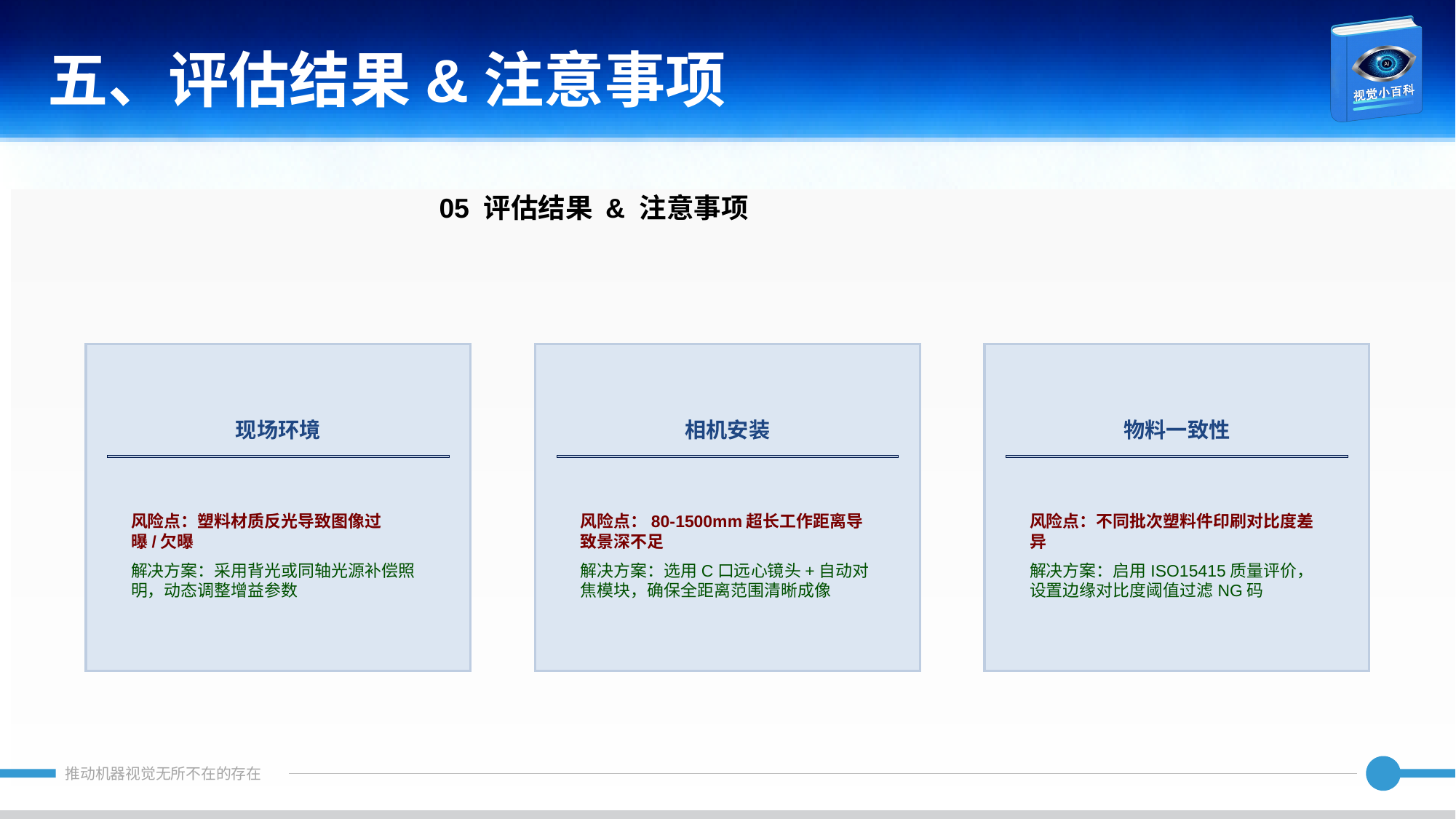

五、评估结果&注意事项

05 评估结果 & 注意事项

现场环境

相机安装

物料一致性

风险点：塑料材质反光导致图像过曝/欠曝
解决方案：采用背光或同轴光源补偿照明，动态调整增益参数

风险点：80-1500mm超长工作距离导致景深不足
解决方案：选用C口远心镜头+自动对焦模块，确保全距离范围清晰成像

风险点：不同批次塑料件印刷对比度差异
解决方案：启用ISO15415质量评价，设置边缘对比度阈值过滤NG码
10